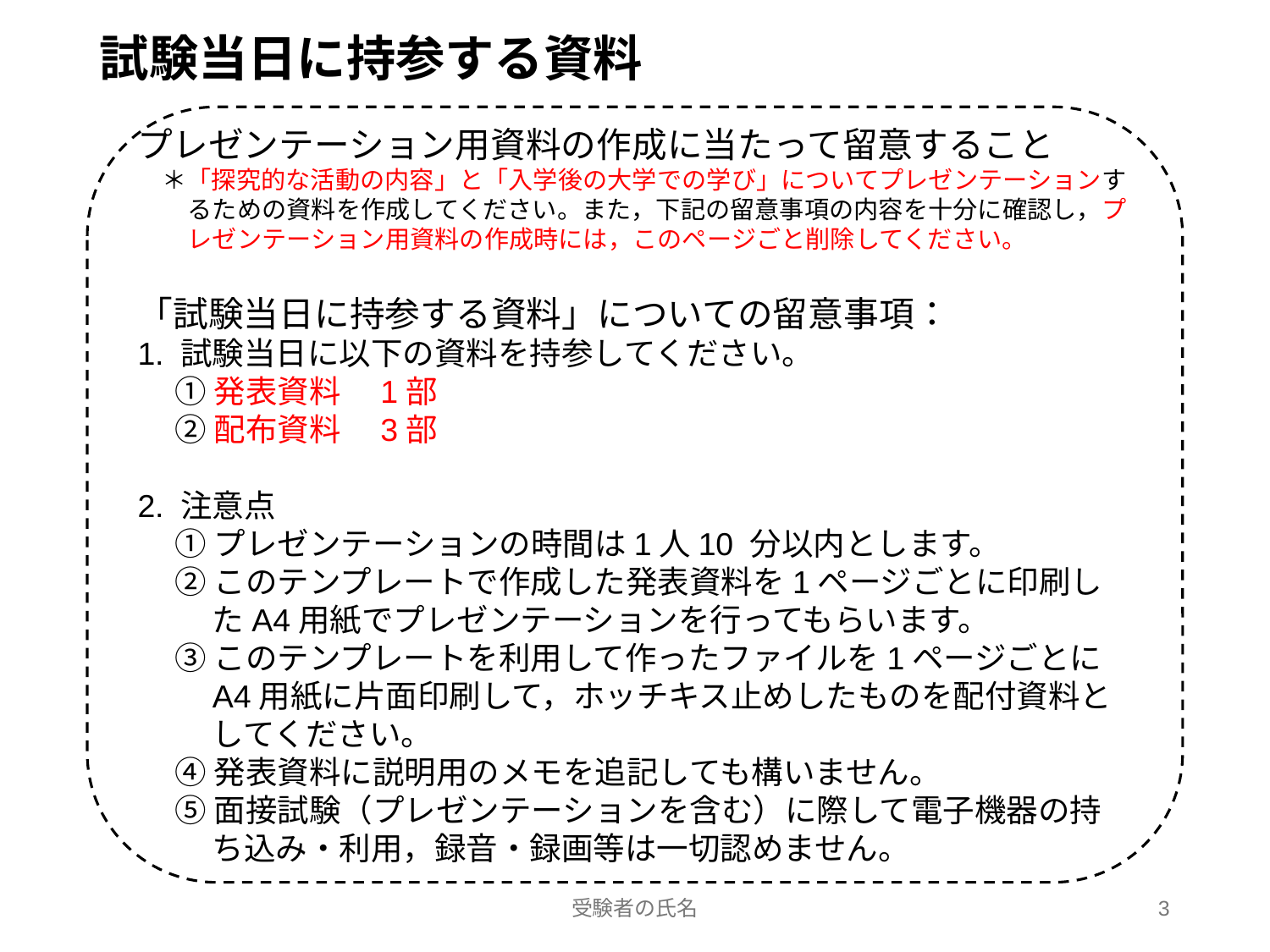

試験当日に持参する資料
プレゼンテーション用資料の作成に当たって留意すること
＊「探究的な活動の内容」と「入学後の大学での学び」についてプレゼンテーションするための資料を作成してください。また，下記の留意事項の内容を十分に確認し，プレゼンテーション用資料の作成時には，このページごと削除してください。

「試験当日に持参する資料」についての留意事項：
1. 試験当日に以下の資料を持参してください。
①発表資料　1部
②配布資料　3部

2. 注意点
①プレゼンテーションの時間は1人10 分以内とします。
②このテンプレートで作成した発表資料を1ページごとに印刷したA4用紙でプレゼンテーションを行ってもらいます。
③このテンプレートを利用して作ったファイルを1ページごとにA4用紙に片面印刷して，ホッチキス止めしたものを配付資料としてください。
④発表資料に説明用のメモを追記しても構いません。
⑤面接試験（プレゼンテーションを含む）に際して電子機器の持ち込み・利用，録音・録画等は一切認めません。
受験者の氏名
3